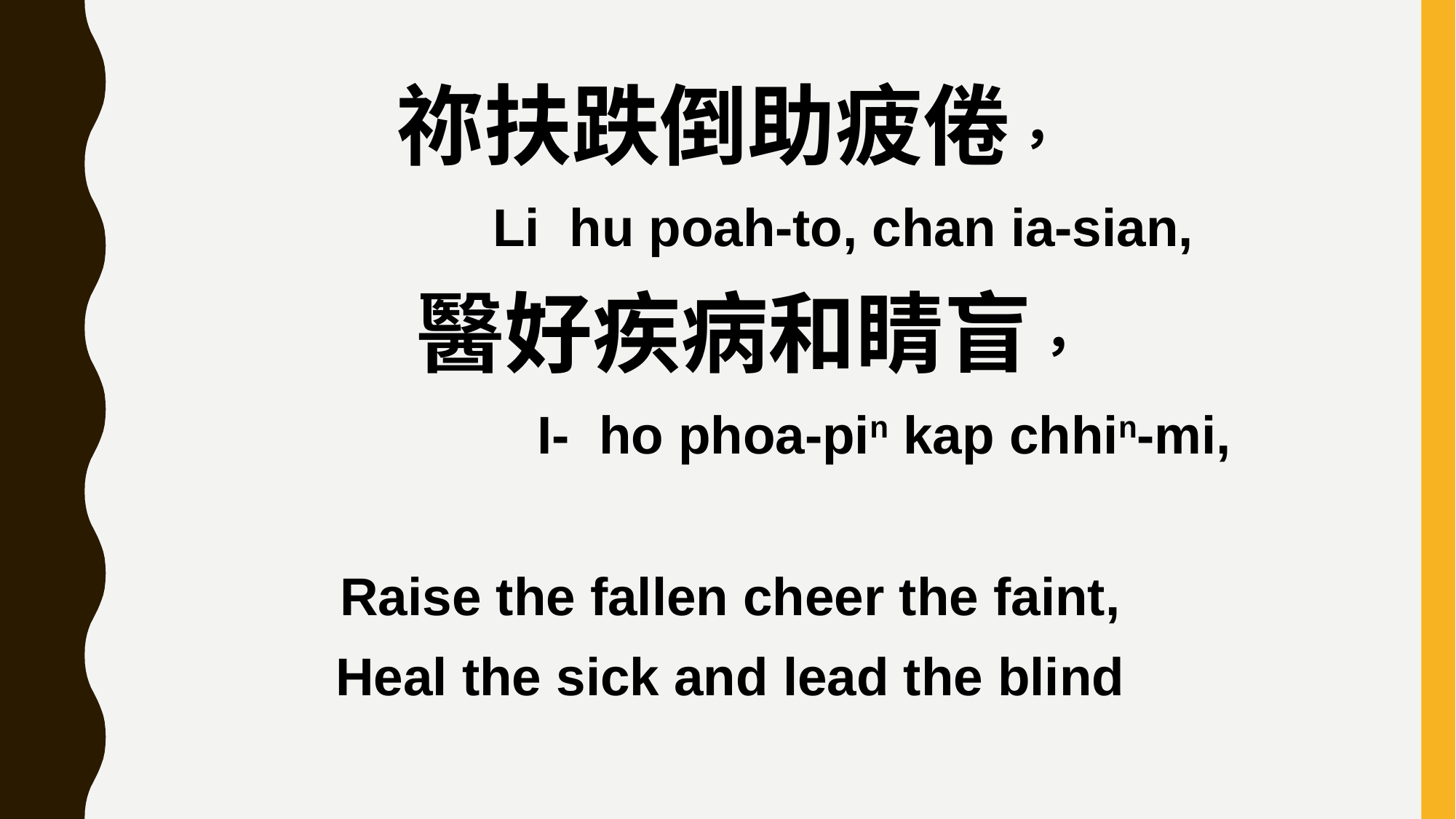

祢扶跌倒助疲倦，
                    Li  hu poah-to, chan ia-sian,
 醫好疾病和睛盲，
                       I-  ho phoa-pin kap chhin-mi,

Raise the fallen cheer the faint,
Heal the sick and lead the blind